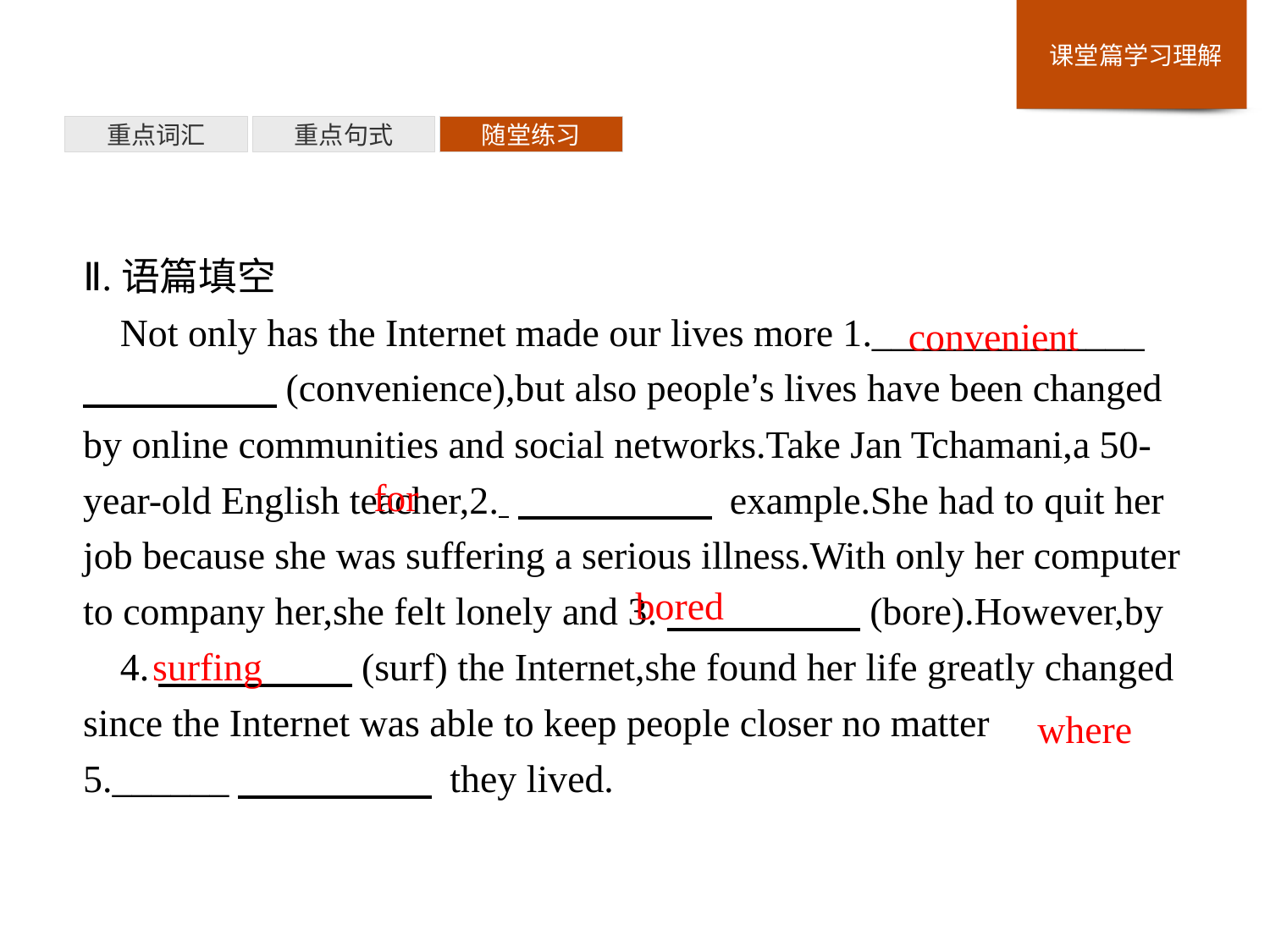

重点词汇
重点句式
随堂练习
Ⅱ.语篇填空
Not only has the Internet made our lives more 1.______________ 　　　　　(convenience),but also people’s lives have been changed by online communities and social networks.Take Jan Tchamani,a 50-year-old English teacher,2. 　　　　　 example.She had to quit her job because she was suffering a serious illness.With only her computer to company her,she felt lonely and 3.　　　　　(bore).However,by
4.　　　　　(surf) the Internet,she found her life greatly changed since the Internet was able to keep people closer no matter 5.______　　　　　 they lived.
convenient
for
bored
surfing
where